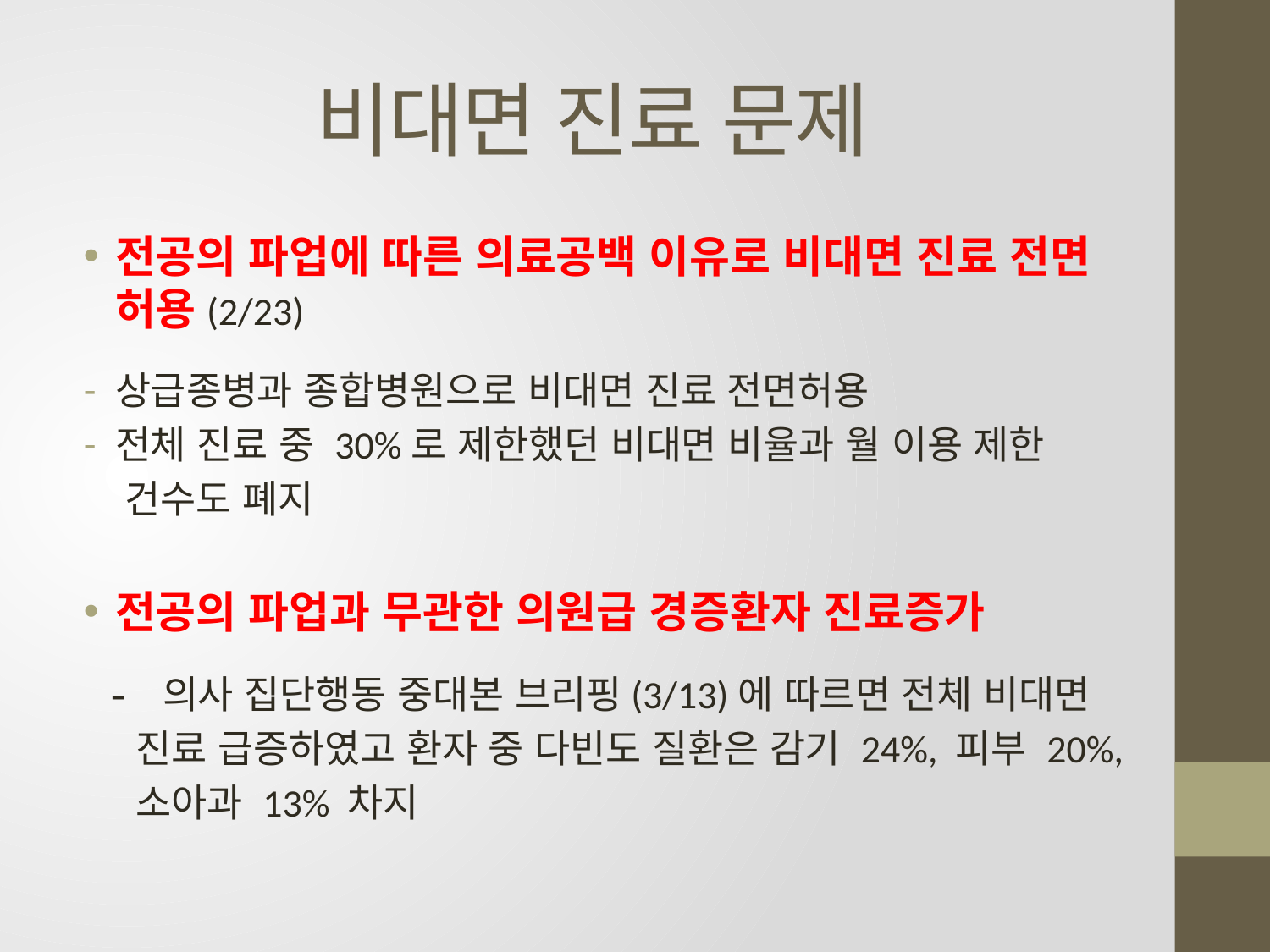

# 비대면 진료 문제
전공의 파업에 따른 의료공백 이유로 비대면 진료 전면 허용(2/23)

상급종병과 종합병원으로 비대면 진료 전면허용
전체 진료 중 30%로 제한했던 비대면 비율과 월 이용 제한
   건수도 폐지

전공의 파업과 무관한 의원급 경증환자 진료증가

 - 의사 집단행동 중대본 브리핑(3/13)에 따르면 전체 비대면
    진료 급증하였고 환자 중 다빈도 질환은 감기 24%, 피부 20%,
    소아과 13% 차지